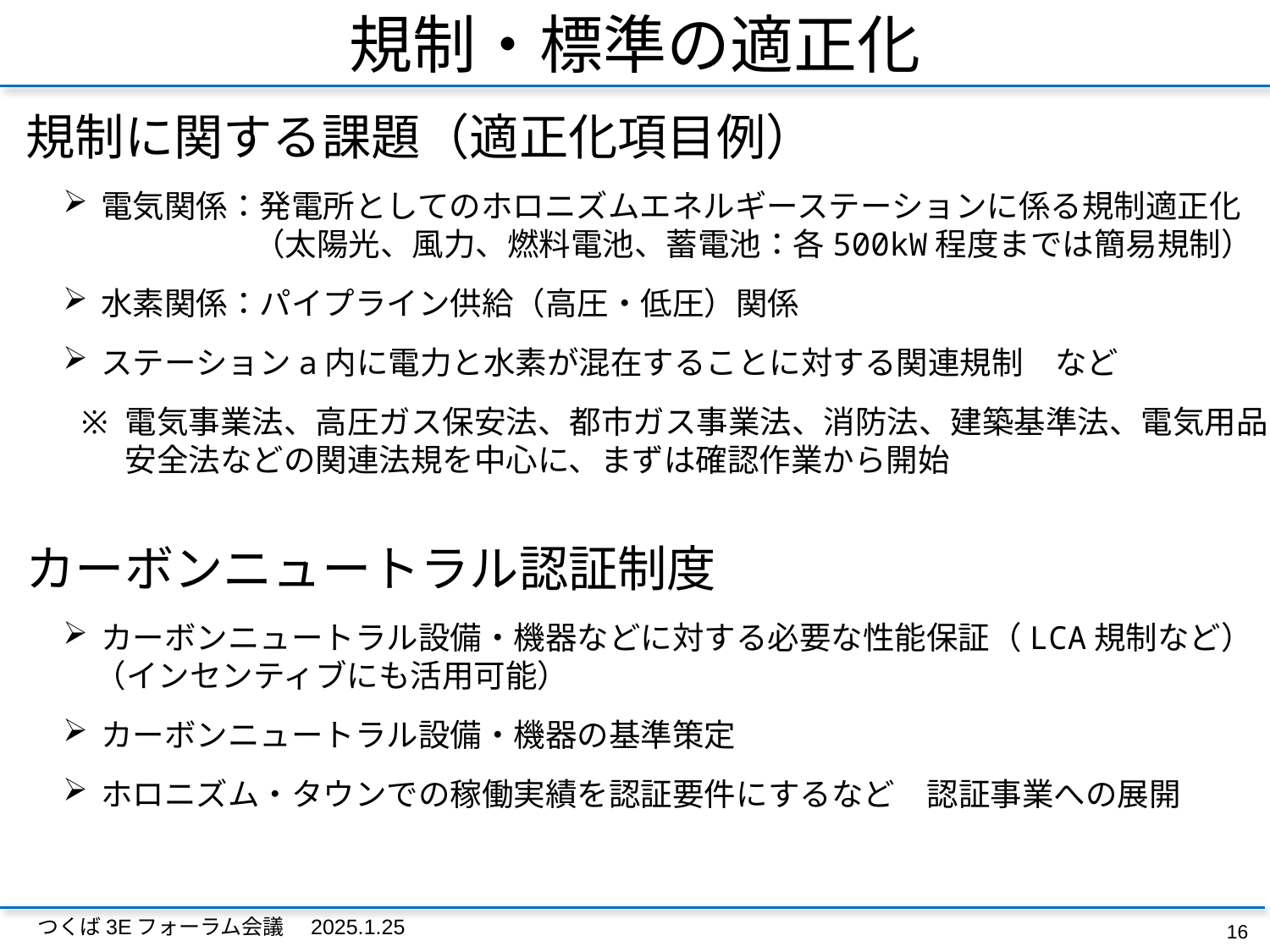

# 規制・標準の適正化
規制に関する課題（適正化項目例）
電気関係：発電所としてのホロニズムエネルギーステーションに係る規制適正化
　　　　　　（太陽光、風力、燃料電池、蓄電池：各500kW程度までは簡易規制）
水素関係：パイプライン供給（高圧・低圧）関係
ステーションa内に電力と水素が混在することに対する関連規制　など
電気事業法、高圧ガス保安法、都市ガス事業法、消防法、建築基準法、電気用品安全法などの関連法規を中心に、まずは確認作業から開始

カーボンニュートラル認証制度
カーボンニュートラル設備・機器などに対する必要な性能保証（LCA規制など）
　（インセンティブにも活用可能）
カーボンニュートラル設備・機器の基準策定
ホロニズム・タウンでの稼働実績を認証要件にするなど　認証事業への展開